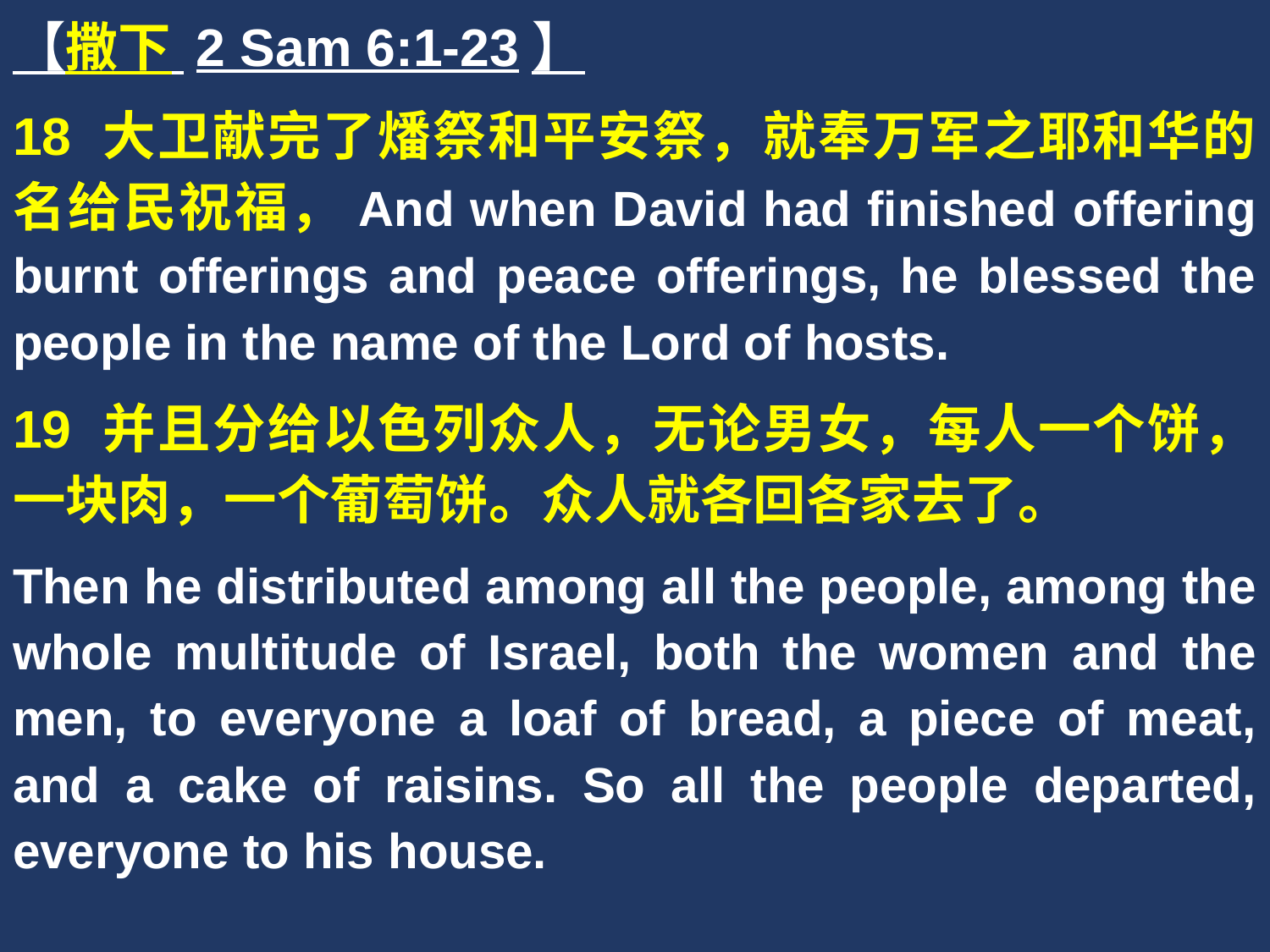

【撒下 2 Sam 6:1-23】
18 大卫献完了燔祭和平安祭，就奉万军之耶和华的名给民祝福，And when David had finished offering burnt offerings and peace offerings, he blessed the people in the name of the Lord of hosts.
19 并且分给以色列众人，无论男女，每人一个饼，一块肉，一个葡萄饼。众人就各回各家去了。
Then he distributed among all the people, among the whole multitude of Israel, both the women and the men, to everyone a loaf of bread, a piece of meat, and a cake of raisins. So all the people departed, everyone to his house.